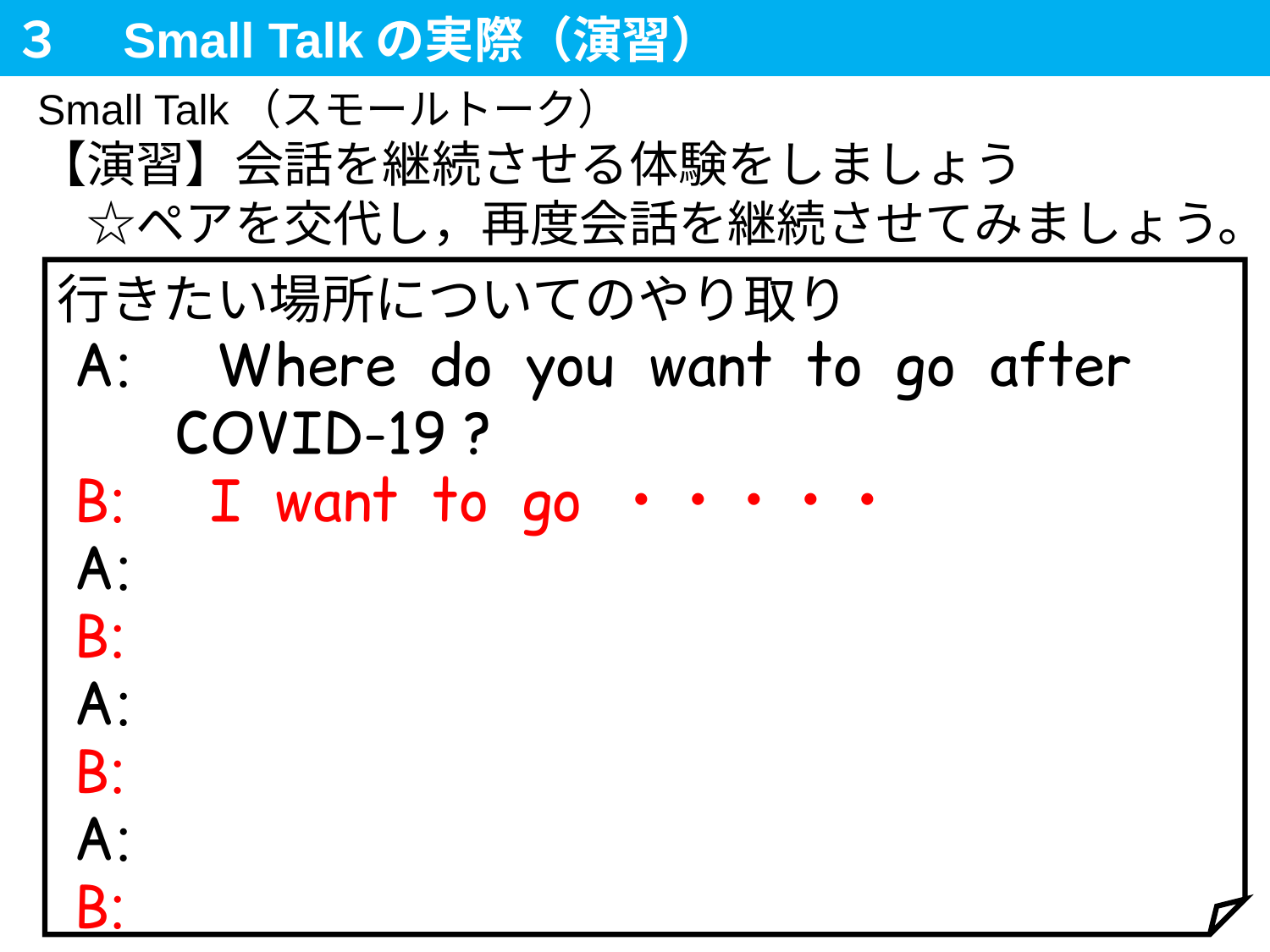

３　Small Talkの実際（演習）
Small Talk（スモールトーク）
【演習】会話を継続させる体験をしましょう
　☆ペアを交代し，再度会話を継続させてみましょう。
行きたい場所についてのやり取り
 A:　Where  do  you  want  to  go  after
       COVID-19 ?
 B:　I  want  to  go ・・・・・
 A:
 B:
 A:
 B:
 A:
 B: